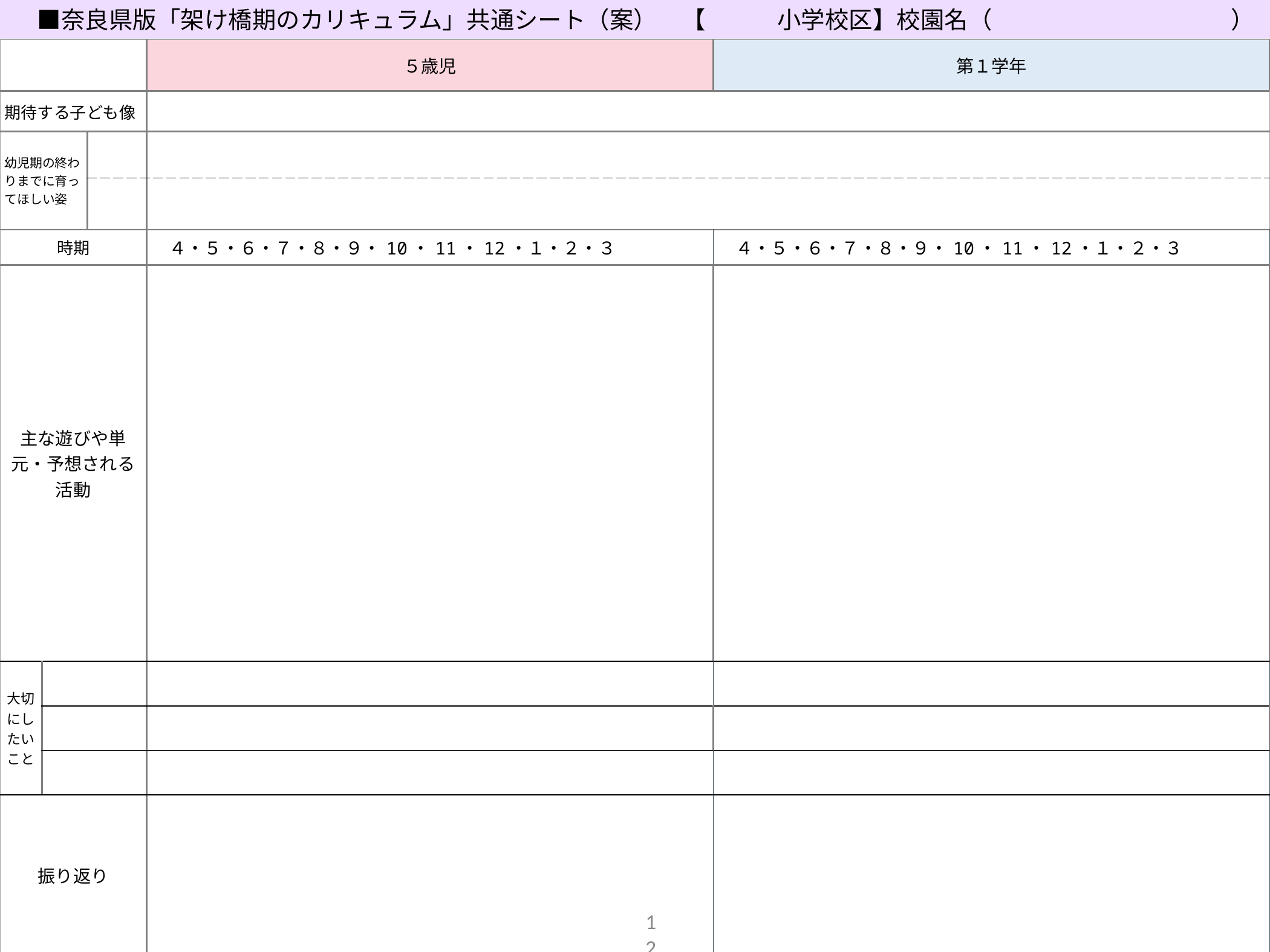

■奈良県版「架け橋期のカリキュラム」共通シート（案）
【　　　小学校区】校園名（　　　　　　　　　　）
|  |  |  |  | ５歳児 | 第１学年 |
| --- | --- | --- | --- | --- | --- |
| 期待する子ども像 |  |  |  |  |  |
| 幼児期の終わりまでに育ってほしい姿 |  |  |  |  |  |
|  |  |  |  |  |  |
| 時期 |  |  |  | ４・５・６・７・８・９・10・11・12・１・２・３ | ４・５・６・７・８・９・10・11・12・１・２・３ |
| 主な遊びや単元・予想される活動 |  |  |  |  |  |
| 大切にしたいこと |  | 環境単元 |  |  |  |
|  |  |  |  |  |  |
|  |  |  |  |  |  |
| 振り返り |  |  |  |  |  |
12